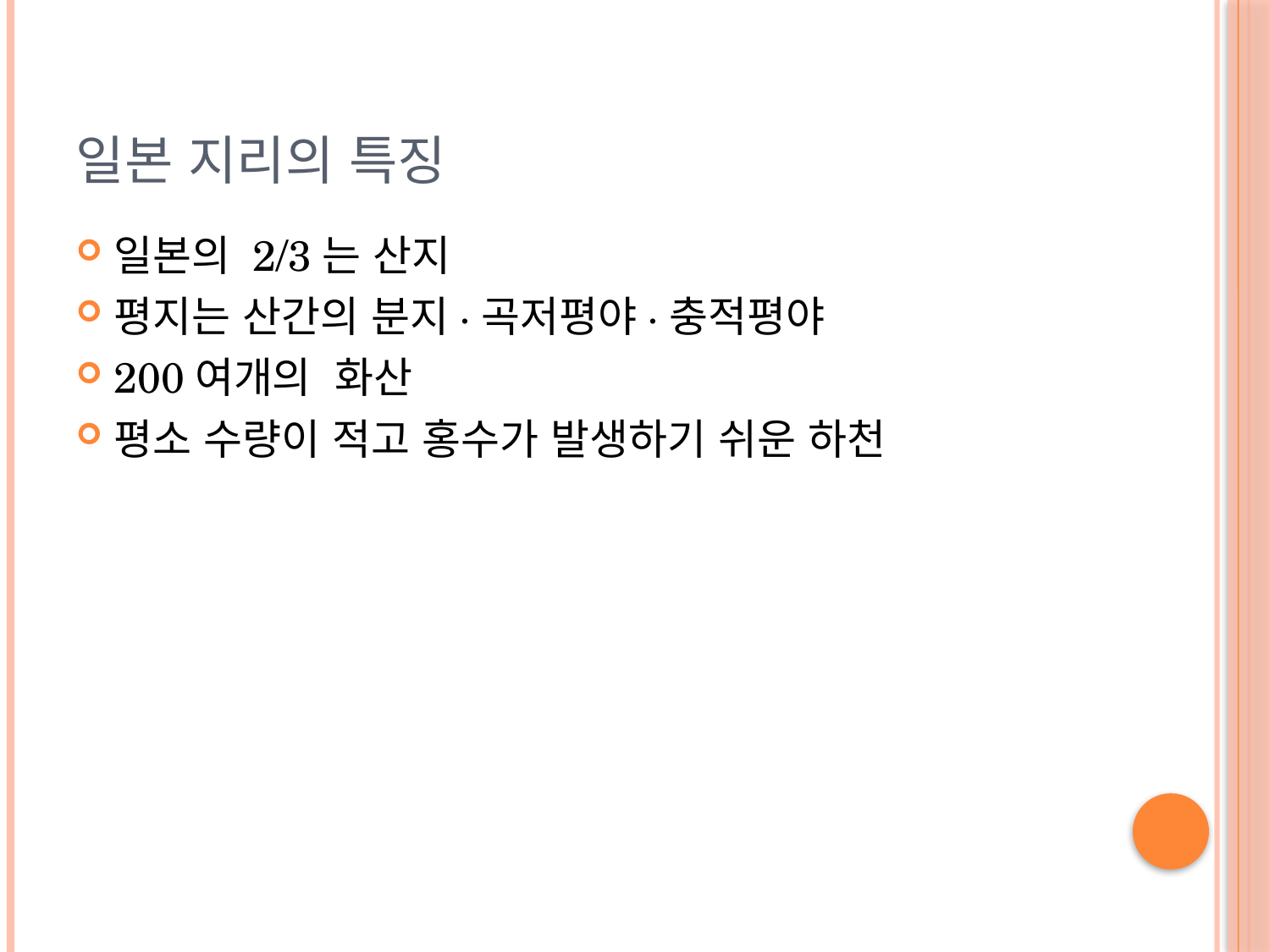

# 일본 지리의 특징
일본의 2/3는 산지
평지는 산간의 분지·곡저평야·충적평야
200여개의  화산
평소 수량이 적고 홍수가 발생하기 쉬운 하천